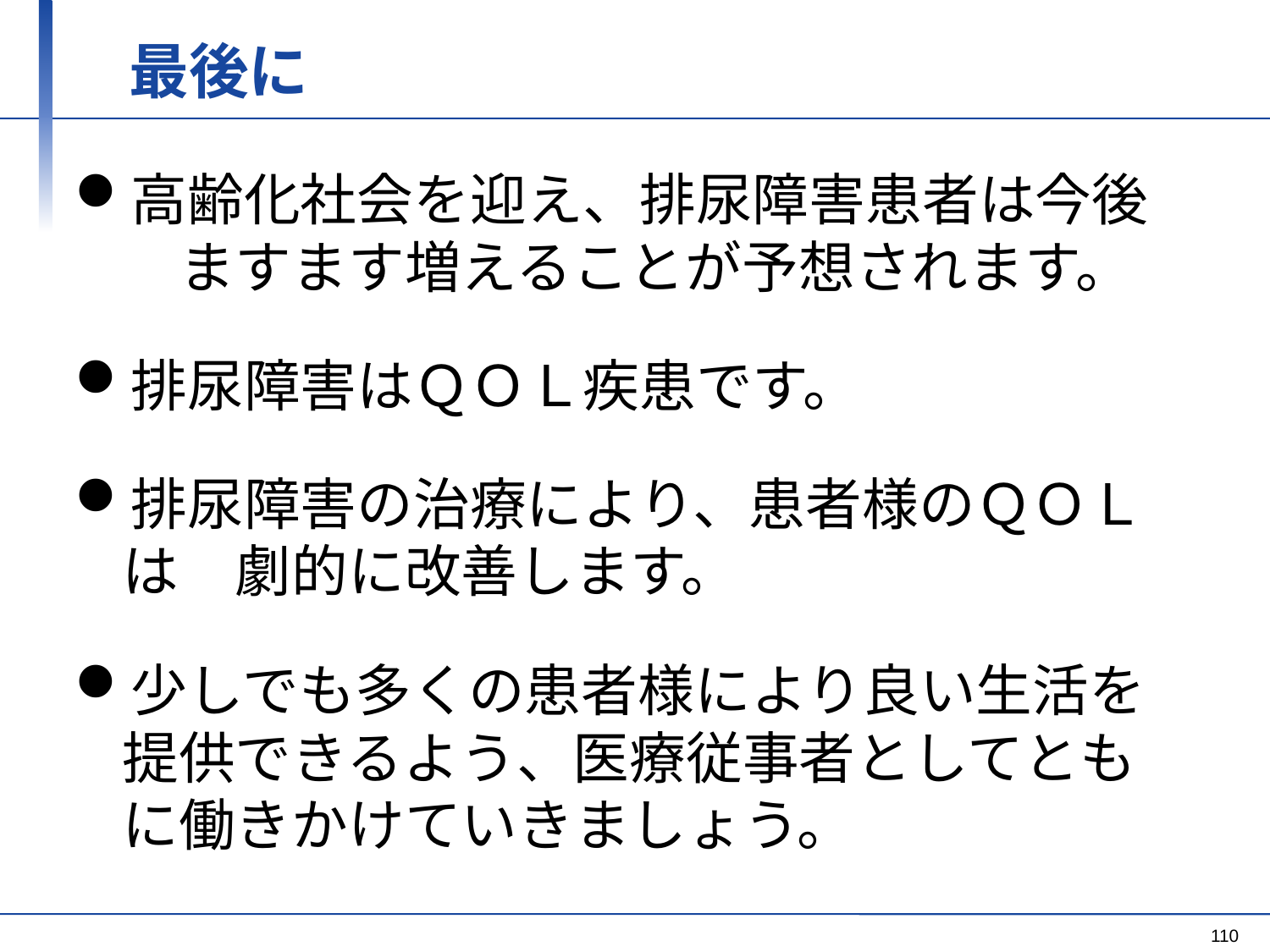

# 最後に
高齢化社会を迎え、排尿障害患者は今後　ますます増えることが予想されます。

排尿障害はＱＯＬ疾患です。

排尿障害の治療により、患者様のＱＯＬは　劇的に改善します。

少しでも多くの患者様により良い生活を提供できるよう、医療従事者としてともに働きかけていきましょう。
110